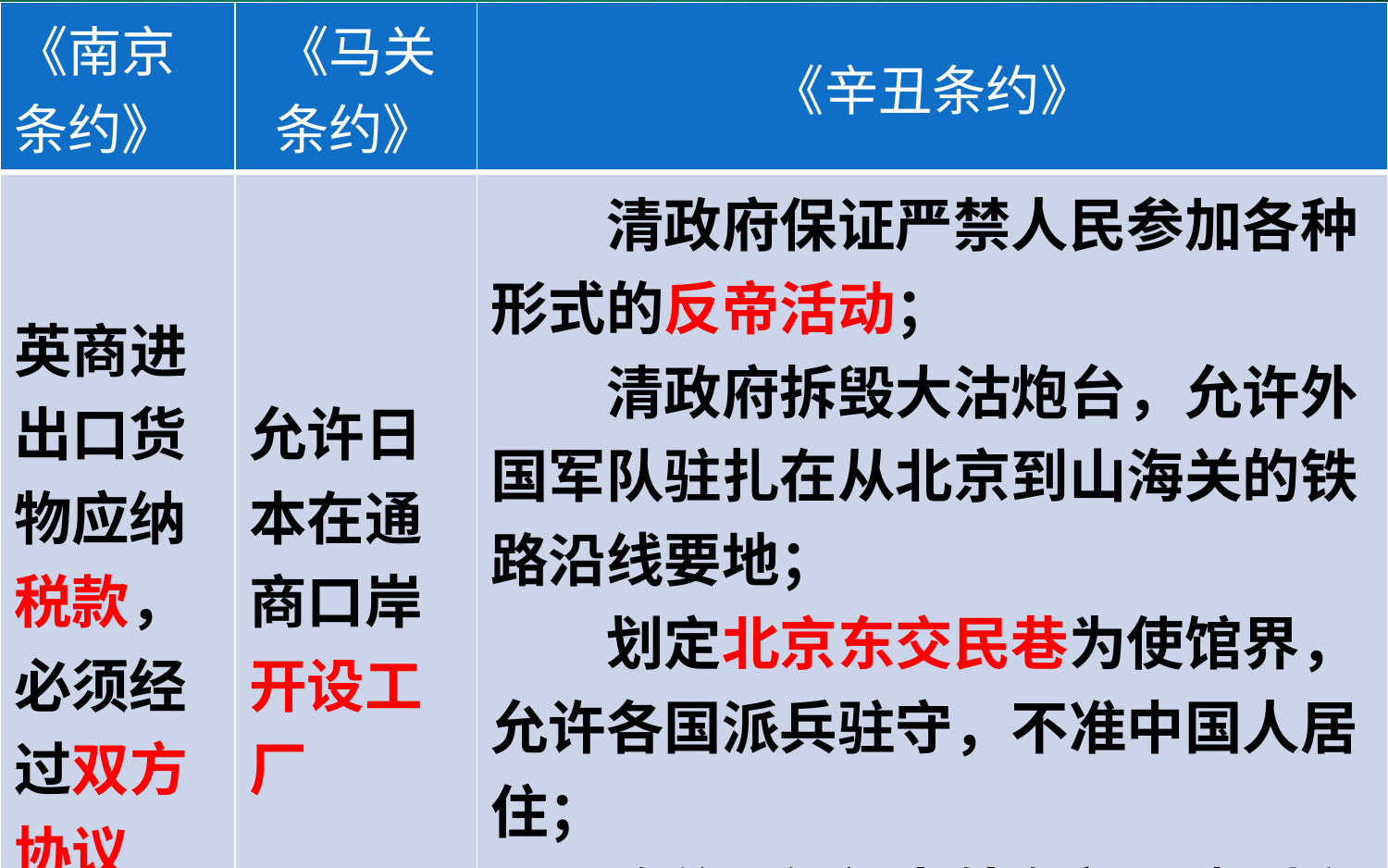

| 《南京条约》 | 《马关条约》 | 《辛丑条约》 |
| --- | --- | --- |
| 英商进出口货物应纳税款，必须经过双方协议 | 允许日本在通商口岸开设工厂 | 清政府保证严禁人民参加各种形式的反帝活动； 清政府拆毁大沽炮台，允许外国军队驻扎在从北京到山海关的铁路沿线要地； 划定北京东交民巷为使馆界，允许各国派兵驻守，不准中国人居住； 改总理衙门为外务部，班列六部之前 |